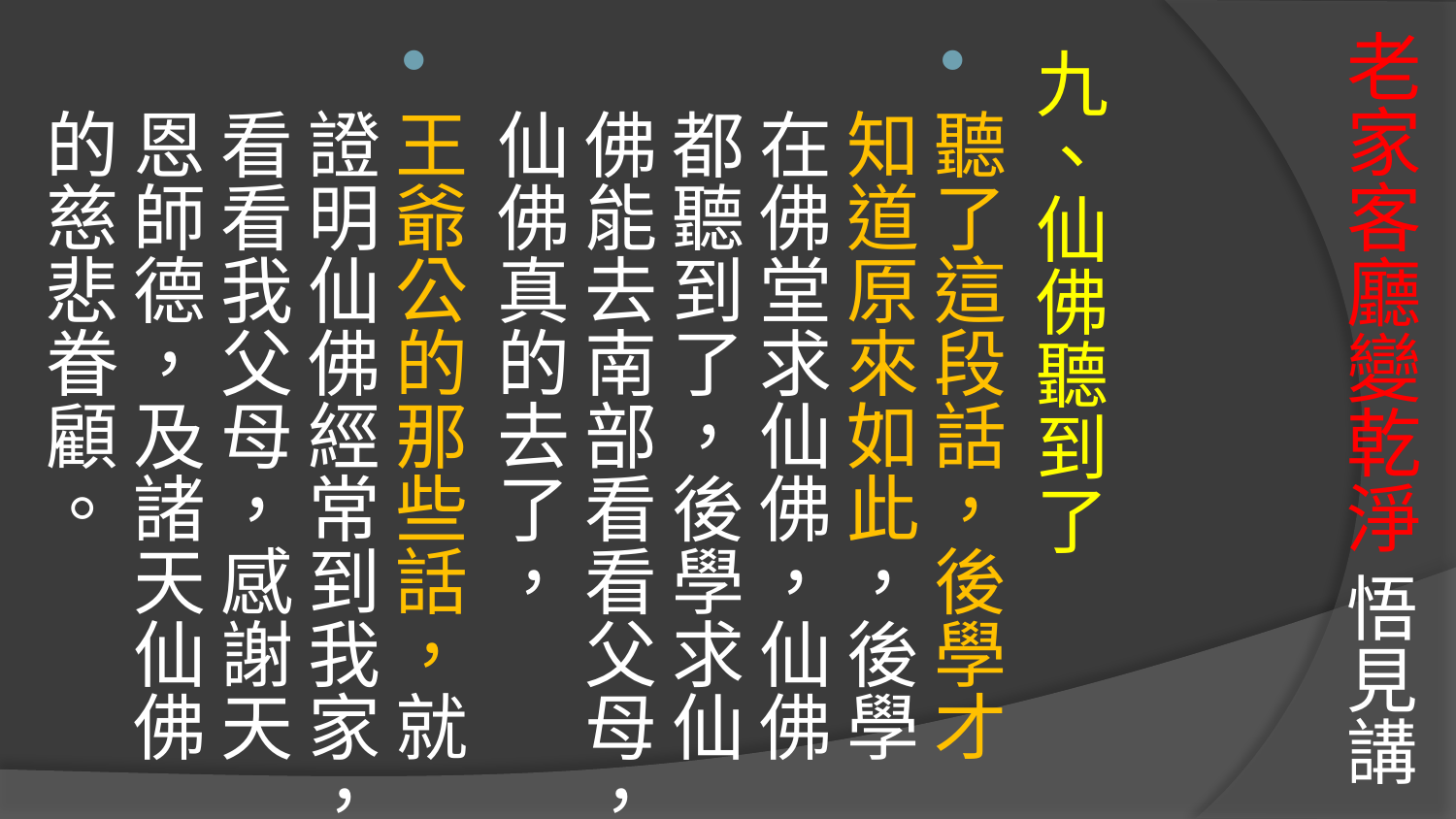

# 老家客廳變乾淨 悟見講
九、仙佛聽到了
聽了這段話，後學才知道原來如此，後學在佛堂求仙佛，仙佛都聽到了，後學求仙佛能去南部看看父母，仙佛真的去了，
王爺公的那些話，就證明仙佛經常到我家，看看我父母，感謝天恩師德，及諸天仙佛的慈悲眷顧。